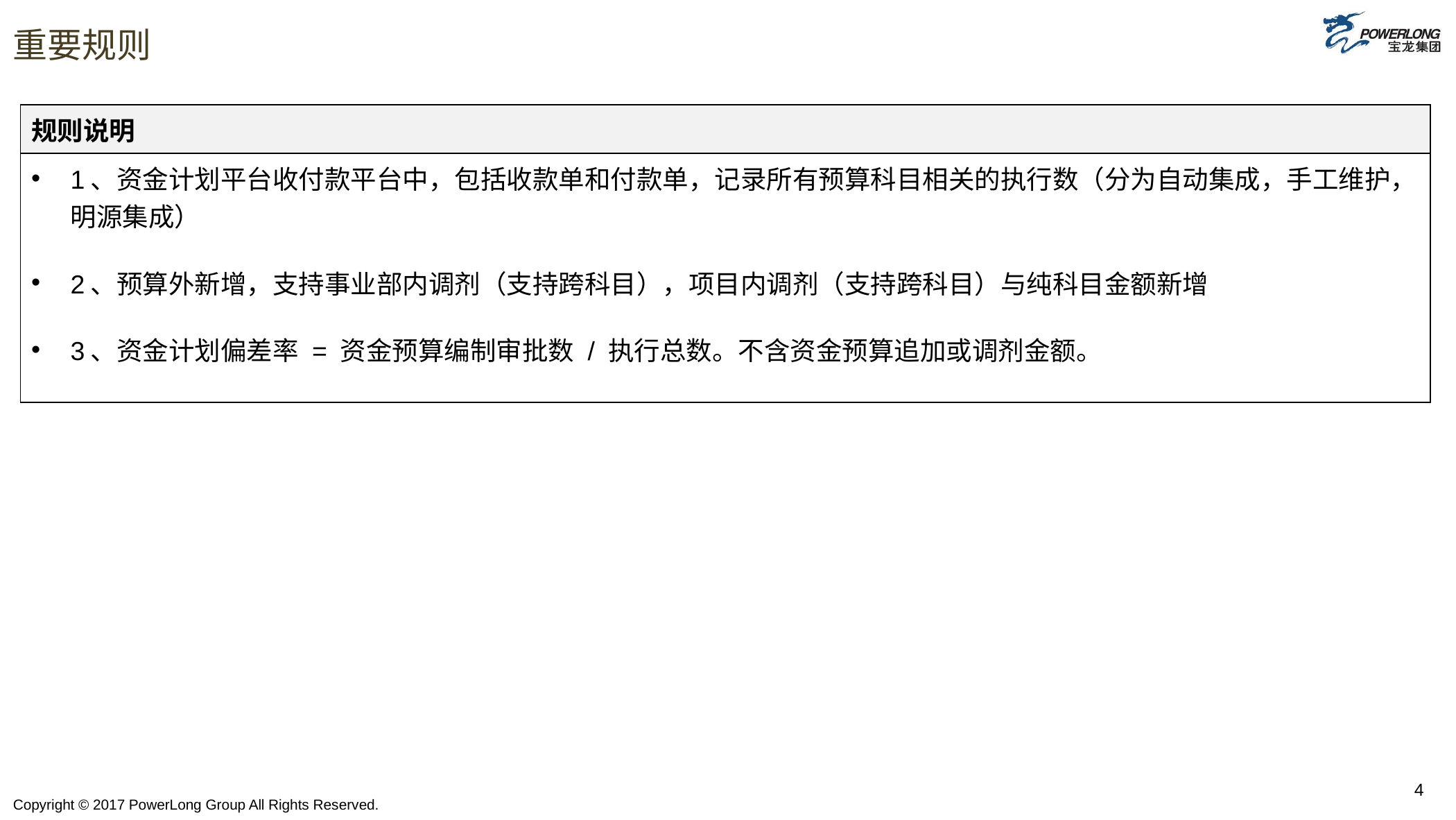

# 重要规则
| 规则说明 |
| --- |
| 1、资金计划平台收付款平台中，包括收款单和付款单，记录所有预算科目相关的执行数（分为自动集成，手工维护，明源集成） 2、预算外新增，支持事业部内调剂（支持跨科目），项目内调剂（支持跨科目）与纯科目金额新增 3、资金计划偏差率 = 资金预算编制审批数 / 执行总数。不含资金预算追加或调剂金额。 |